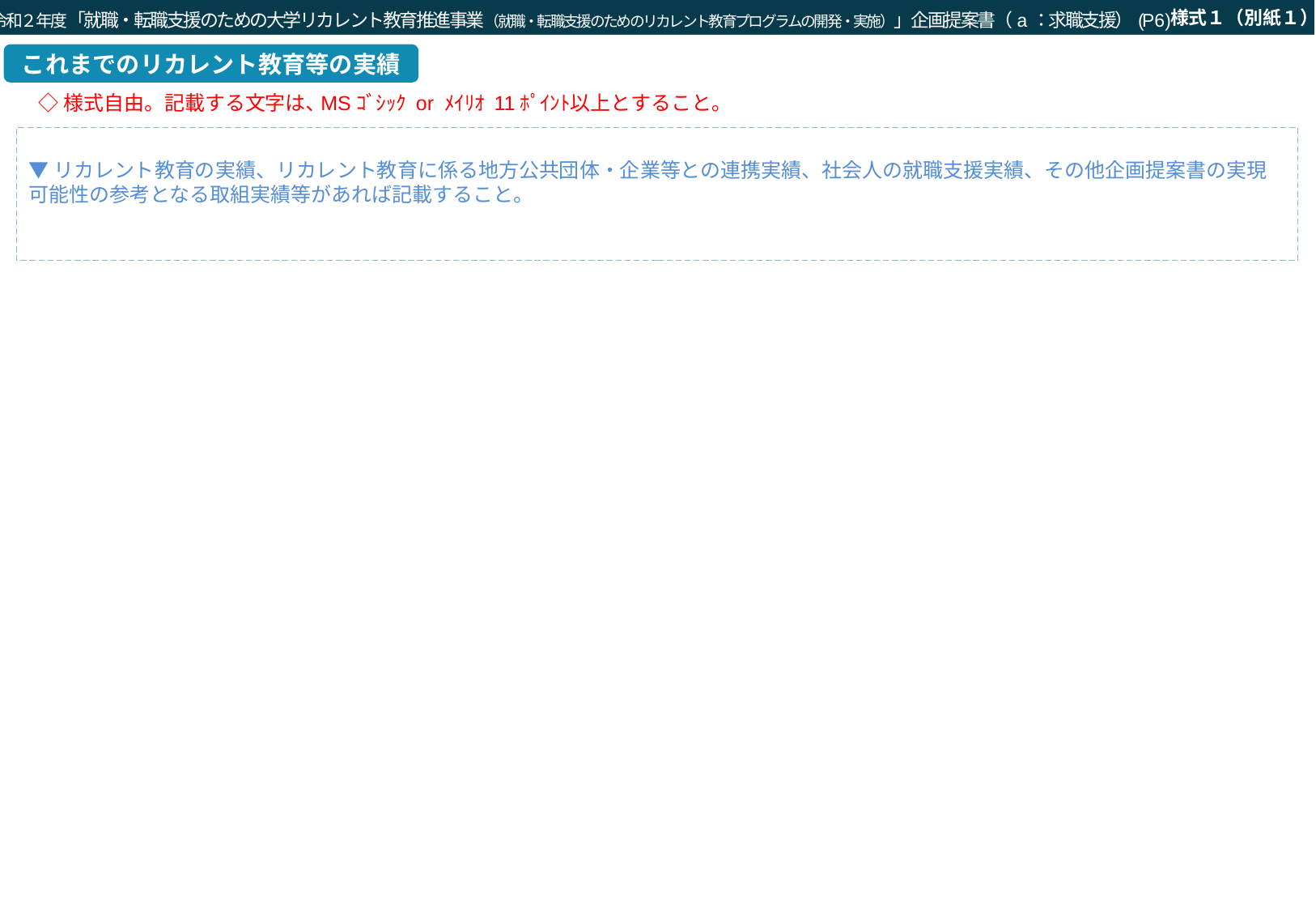

様式１（別紙１）
令和２年度「就職・転職支援のための大学リカレント教育推進事業（就職・転職支援のためのリカレント教育プログラムの開発・実施）」企画提案書（a：求職支援）(P6)
これまでのリカレント教育等の実績
◇様式自由。記載する文字は､MSｺﾞｼｯｸ or ﾒｲﾘｵ 11ﾎﾟｲﾝﾄ以上とすること｡

▼リカレント教育の実績、リカレント教育に係る地方公共団体・企業等との連携実績、社会人の就職支援実績、その他企画提案書の実現可能性の参考となる取組実績等があれば記載すること。